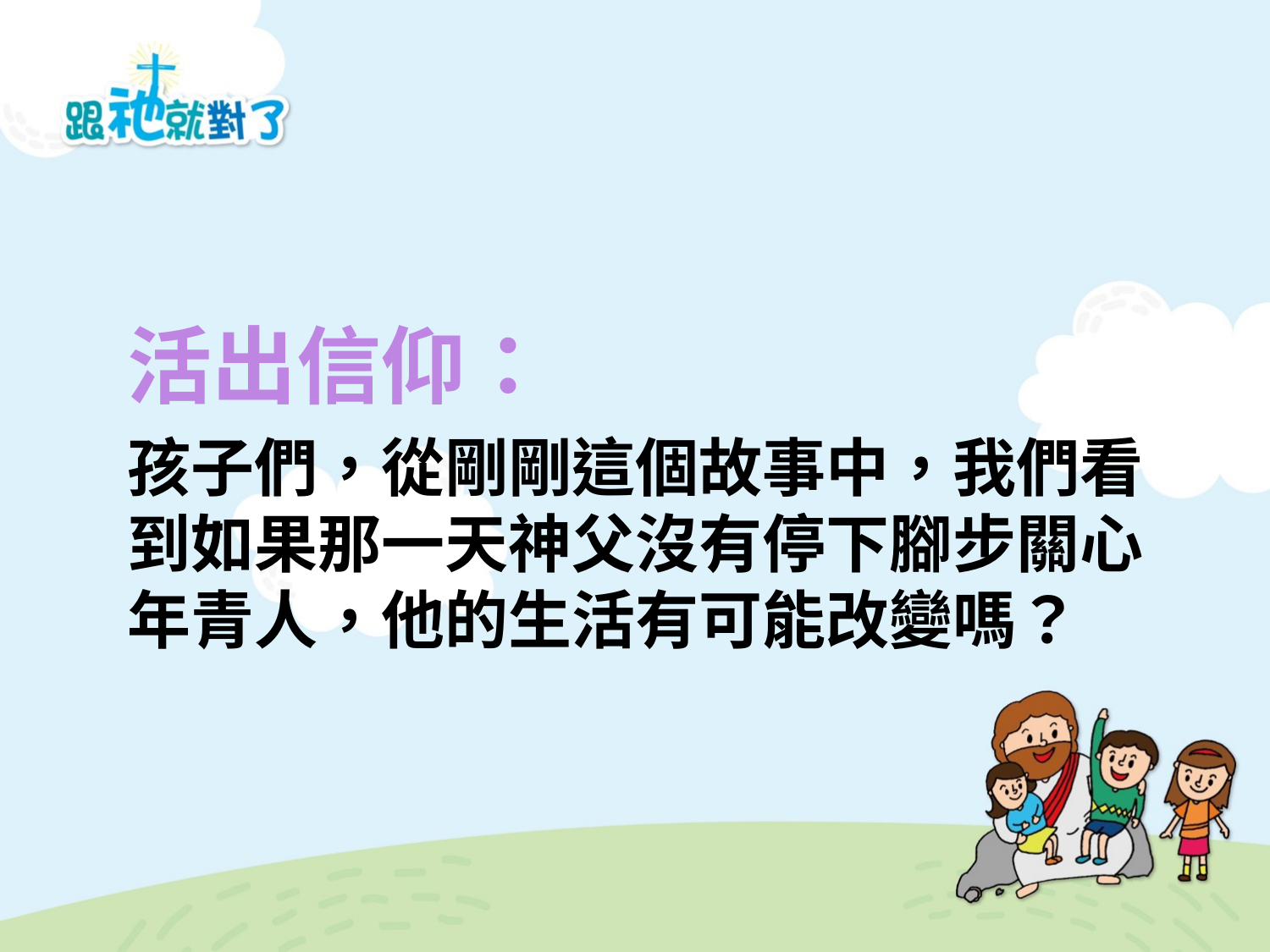

活出信仰：
孩子們，從剛剛這個故事中，我們看到如果那一天神父沒有停下腳步關心年青人，他的生活有可能改變嗎？